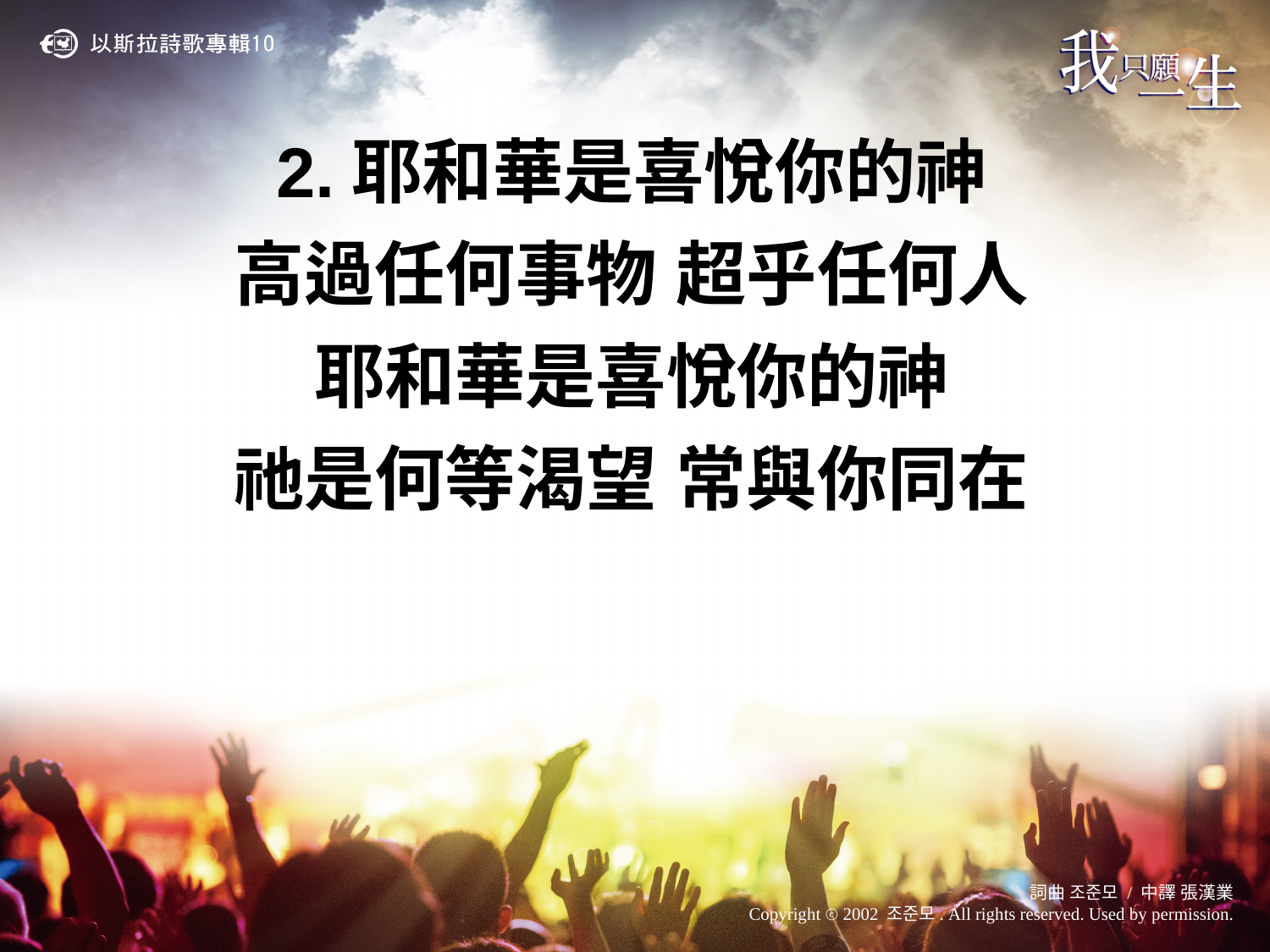

2.耶和華是喜悅你的神
高過任何事物 超乎任何人
耶和華是喜悅你的神
祂是何等渴望 常與你同在
詞曲 조준모 / 中譯 張漢業
Copyright ⓒ 2002 조준모. All rights reserved. Used by permission.